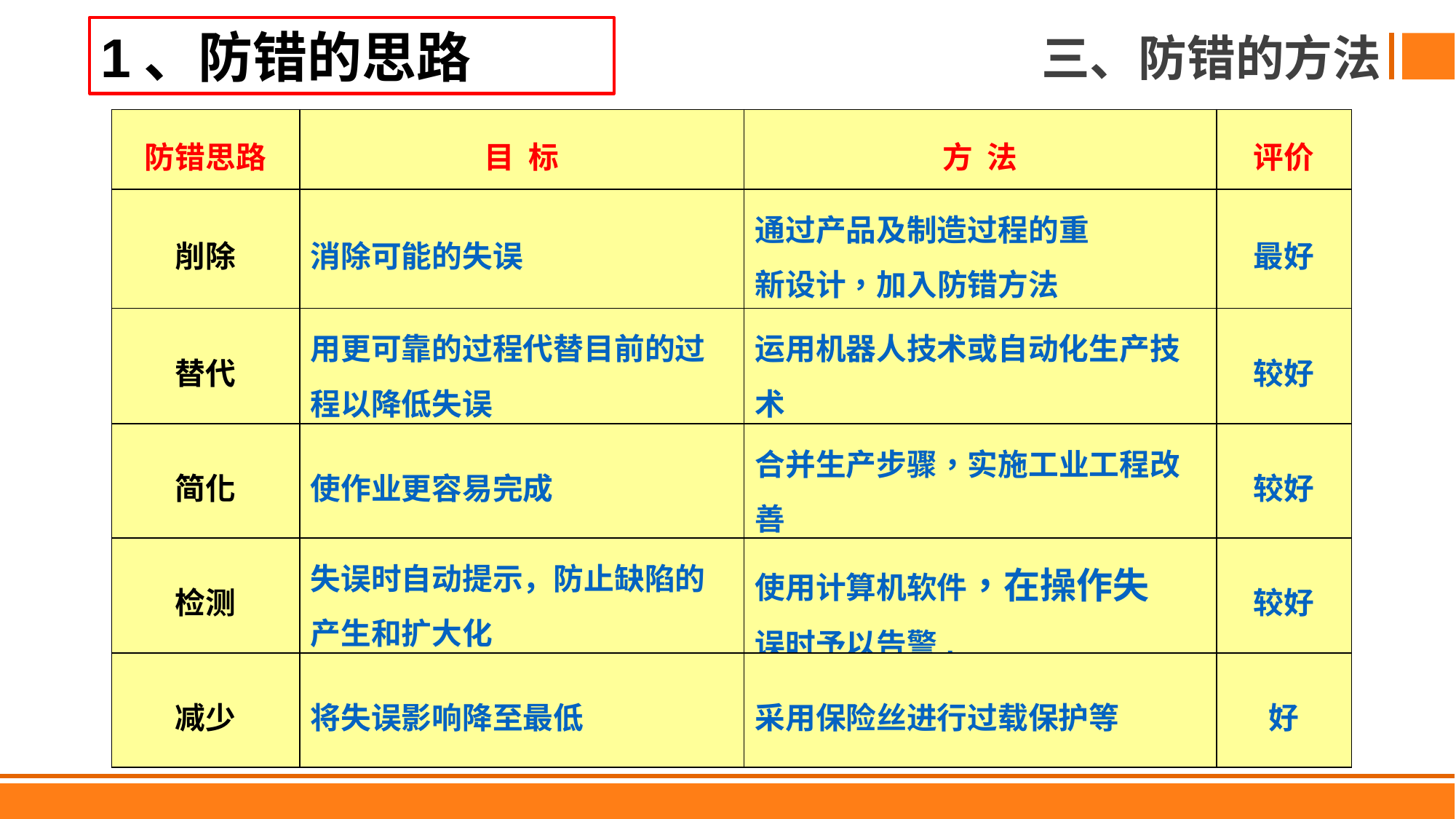

1、防错的思路
三、防错的方法
| 防错思路 | 目 标 | 方 法 | 评价 |
| --- | --- | --- | --- |
| 削除 | 消除可能的失误 | 通过产品及制造过程的重 新设计，加入防错方法 | 最好 |
| 替代 | 用更可靠的过程代替目前的过程以降低失误 | 运用机器人技术或自动化生产技术 | 较好 |
| 简化 | 使作业更容易完成 | 合并生产步骤，实施工业工程改善 | 较好 |
| 检测 | 失误时自动提示，防止缺陷的产生和扩大化 | 使用计算机软件，在操作失 误时予以告警. | 较好 |
| 减少 | 将失误影响降至最低 | 采用保险丝进行过载保护等 | 好 |